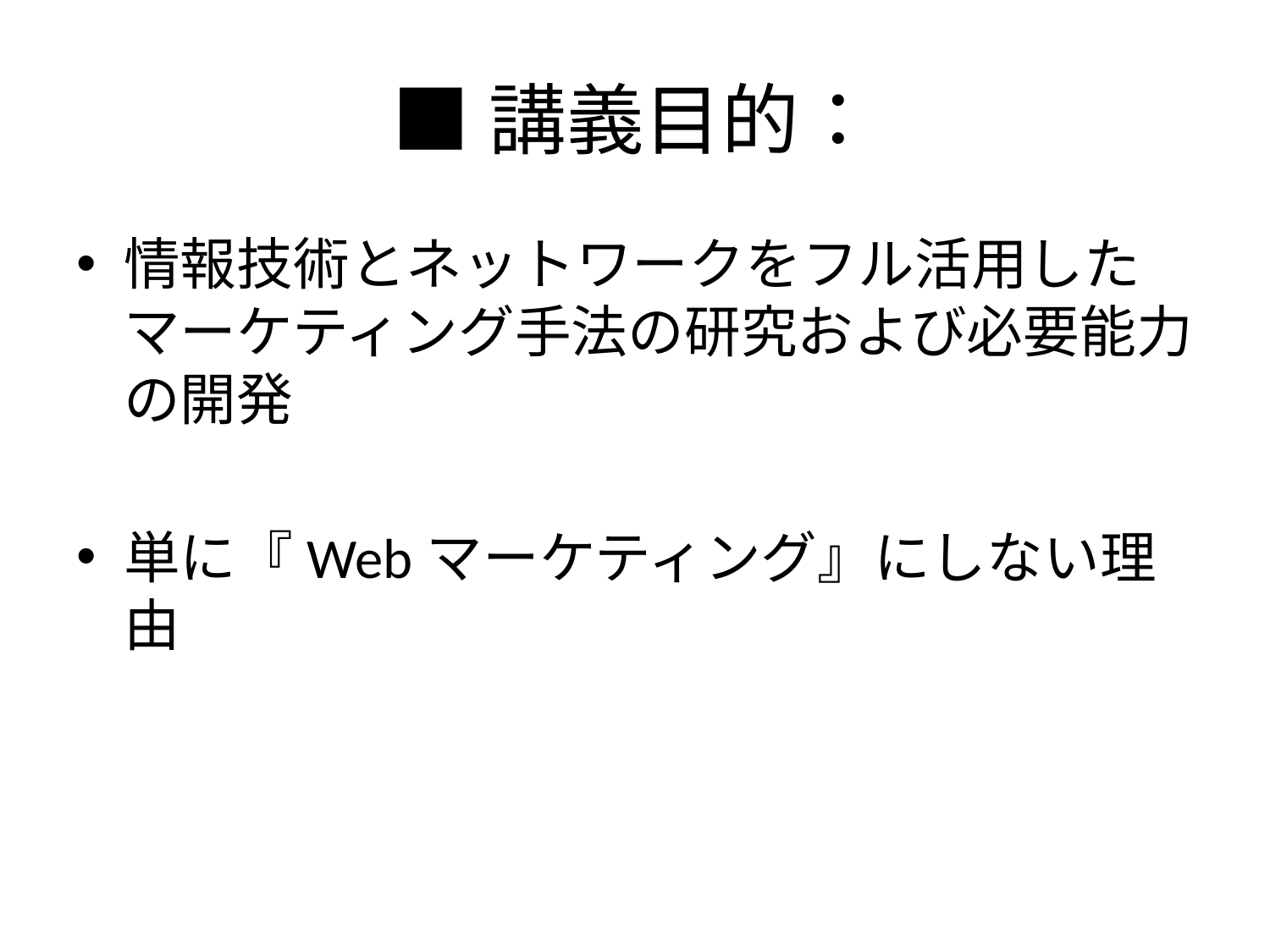

# ■講義目的：
情報技術とネットワークをフル活用したマーケティング手法の研究および必要能力の開発

単に『Webマーケティング』にしない理由